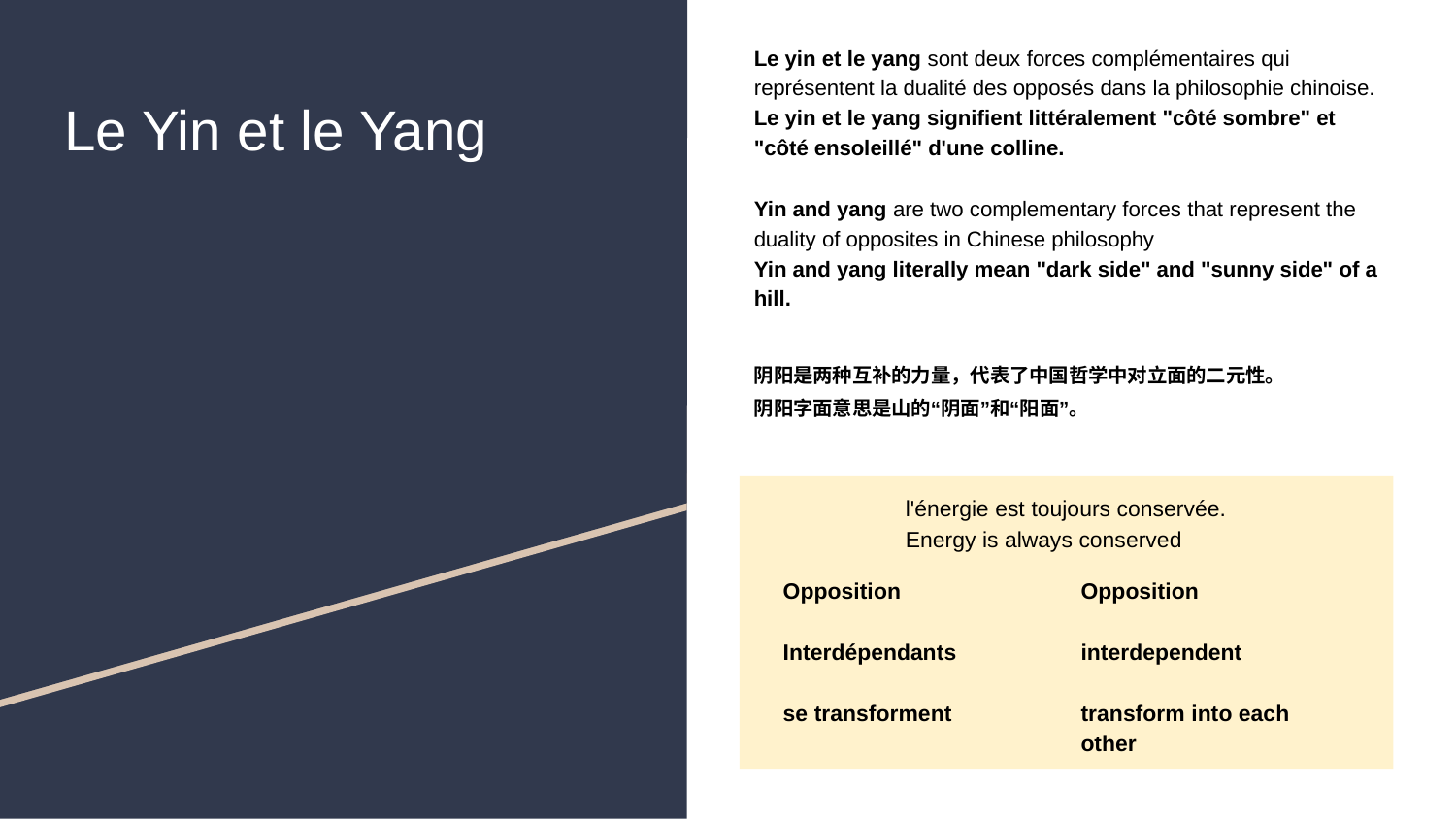

Le yin et le yang sont deux forces complémentaires qui représentent la dualité des opposés dans la philosophie chinoise.
Le yin et le yang signifient littéralement "côté sombre" et "côté ensoleillé" d'une colline.

Yin and yang are two complementary forces that represent the duality of opposites in Chinese philosophy
Yin and yang literally mean "dark side" and "sunny side" of a hill.

阴阳是两种互补的力量，代表了中国哲学中对立面的二元性。
阴阳字面意思是山的“阴面”和“阳面”。

# Le Yin et le Yang
                        l'énergie est toujours conservée.
                        Energy is always conserved
Opposition

Interdépendants

se transforment

Opposition

interdependent

transform into each other